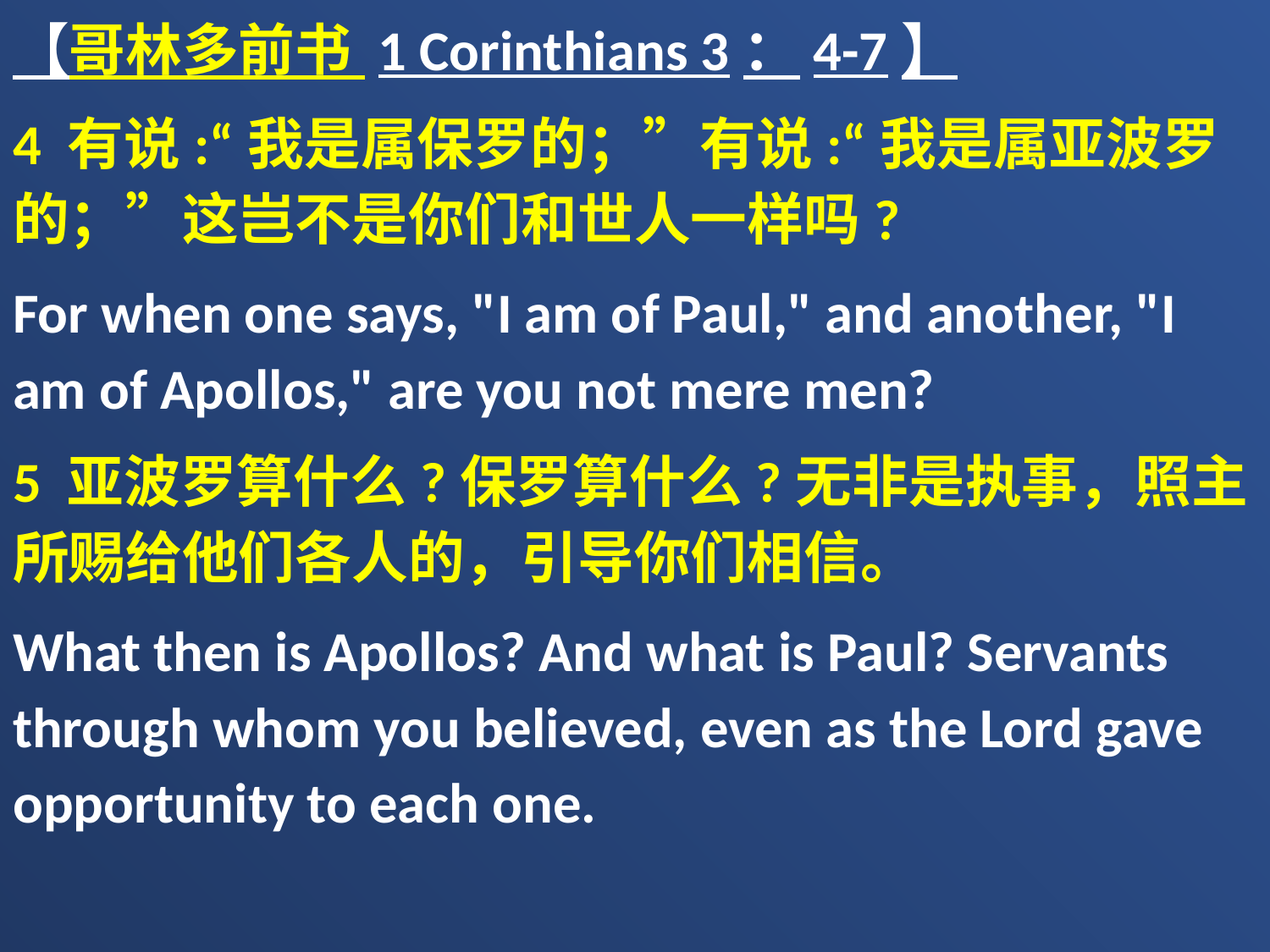

【哥林多前书 1 Corinthians 3：4-7】
4 有说:“我是属保罗的；”有说:“我是属亚波罗的；”这岂不是你们和世人一样吗?
For when one says, "I am of Paul," and another, "I am of Apollos," are you not mere men?
5 亚波罗算什么?保罗算什么?无非是执事，照主所赐给他们各人的，引导你们相信。
What then is Apollos? And what is Paul? Servants through whom you believed, even as the Lord gave opportunity to each one.